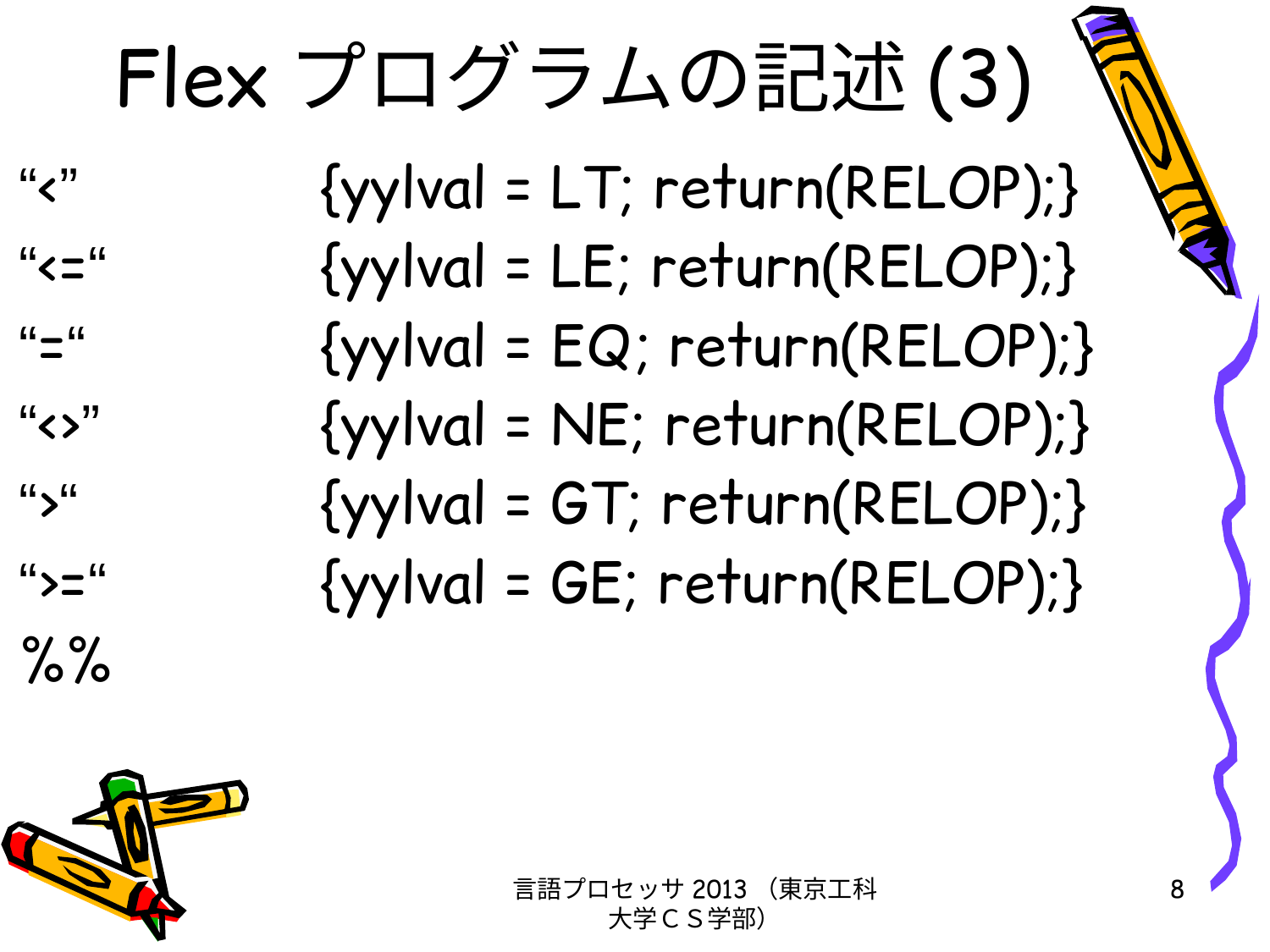

# Flexプログラムの記述(3)
“<”		{yylval = LT; return(RELOP);}
“<=“		{yylval = LE; return(RELOP);}
“=“		{yylval = EQ; return(RELOP);}
“<>”		{yylval = NE; return(RELOP);}
“>“		{yylval = GT; return(RELOP);}
“>=“		{yylval = GE; return(RELOP);}
%%

言語プロセッサ2013（東京工科大学ＣＳ学部）
8